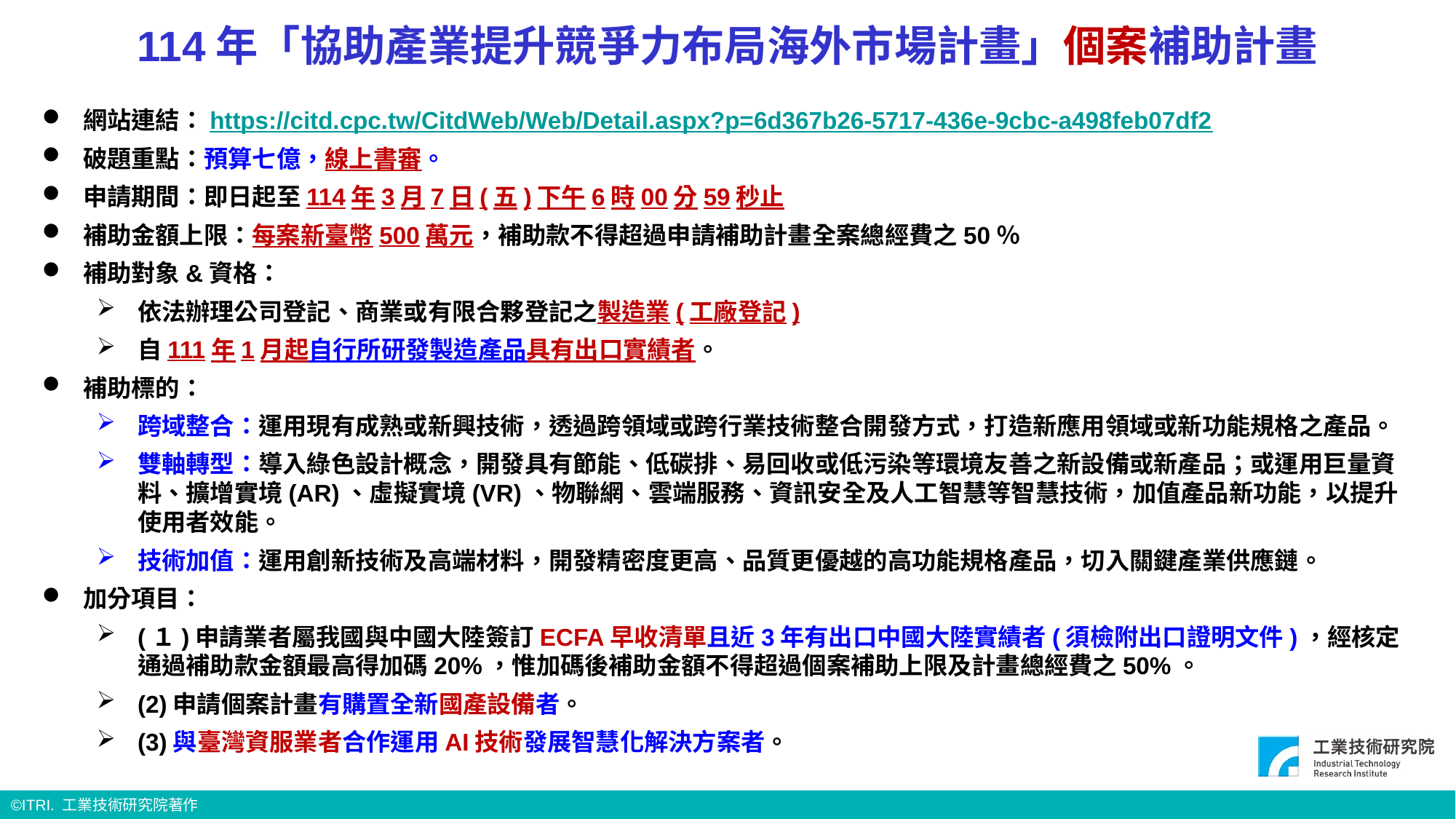

114年「協助產業提升競爭力布局海外市場計畫」個案補助計畫
網站連結：https://citd.cpc.tw/CitdWeb/Web/Detail.aspx?p=6d367b26-5717-436e-9cbc-a498feb07df2
破題重點：預算七億，線上書審。
申請期間：即日起至114年3月7日(五)下午6時00分59秒止
補助金額上限：每案新臺幣500萬元，補助款不得超過申請補助計畫全案總經費之50％
補助對象&資格：
依法辦理公司登記、商業或有限合夥登記之製造業(工廠登記)
自111年1月起自行所研發製造產品具有出口實績者。
補助標的：
跨域整合：運用現有成熟或新興技術，透過跨領域或跨行業技術整合開發方式，打造新應用領域或新功能規格之產品。
雙軸轉型：導入綠色設計概念，開發具有節能、低碳排、易回收或低污染等環境友善之新設備或新產品；或運用巨量資料、擴增實境(AR)、虛擬實境(VR)、物聯網、雲端服務、資訊安全及人工智慧等智慧技術，加值產品新功能，以提升使用者效能。
技術加值：運用創新技術及高端材料，開發精密度更高、品質更優越的高功能規格產品，切入關鍵產業供應鏈。
加分項目：
(１)申請業者屬我國與中國大陸簽訂ECFA早收清單且近3年有出口中國大陸實績者(須檢附出口證明文件)，經核定通過補助款金額最高得加碼20%，惟加碼後補助金額不得超過個案補助上限及計畫總經費之50%。
(2)申請個案計畫有購置全新國產設備者。
(3)與臺灣資服業者合作運用AI技術發展智慧化解決方案者。